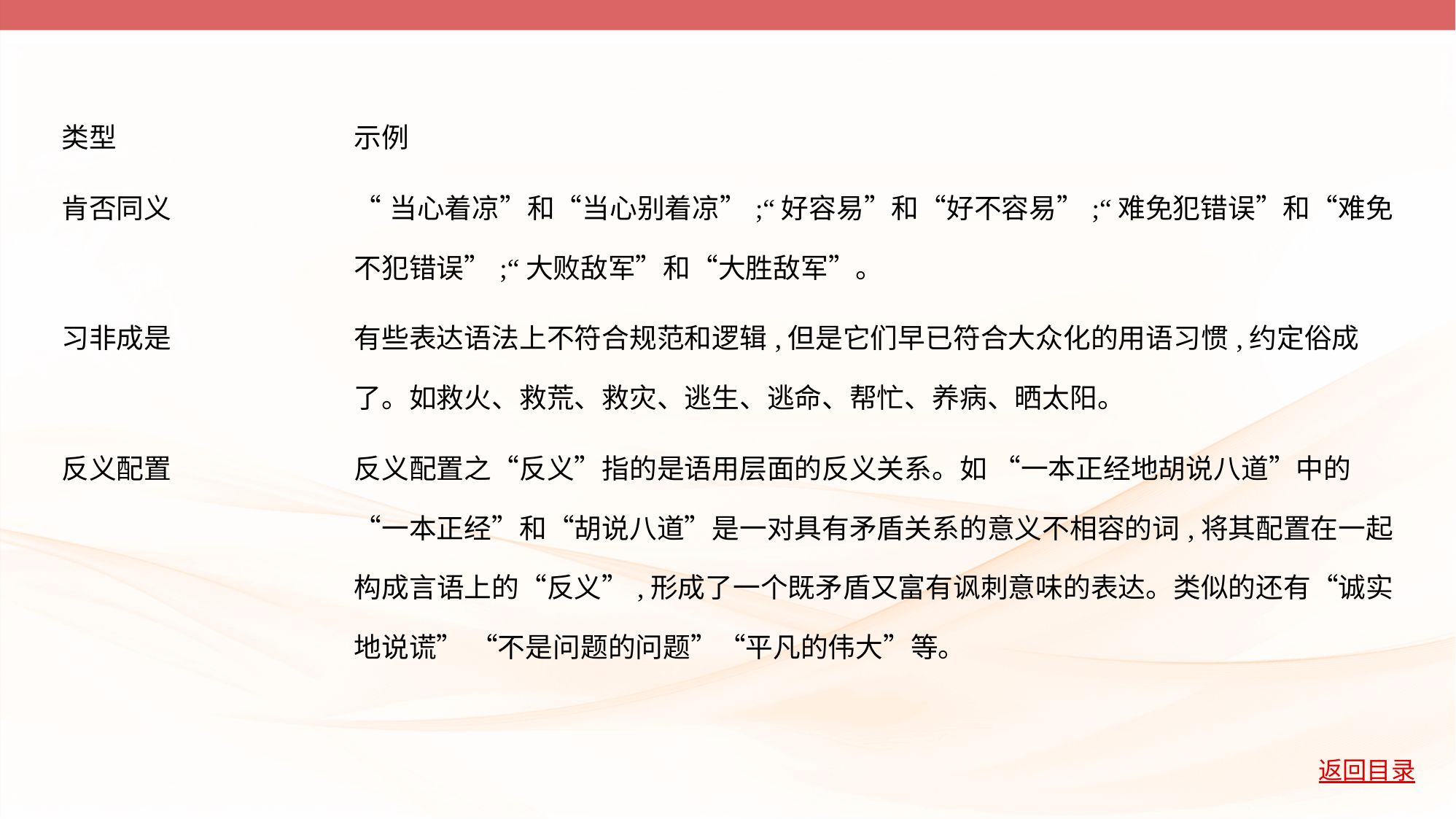

| 类型 | 示例 |
| --- | --- |
| 肯否同义 | “当心着凉”和“当心别着凉”;“好容易”和“好不容易”;“难免犯错误”和“难免不犯错误”;“大败敌军”和“大胜敌军”。 |
| 习非成是 | 有些表达语法上不符合规范和逻辑,但是它们早已符合大众化的用语习惯,约定俗成了。如救火、救荒、救灾、逃生、逃命、帮忙、养病、晒太阳。 |
| 反义配置 | 反义配置之“反义”指的是语用层面的反义关系。如 “一本正经地胡说八道”中的“一本正经”和“胡说八道”是一对具有矛盾关系的意义不相容的词,将其配置在一起构成言语上的“反义”,形成了一个既矛盾又富有讽刺意味的表达。类似的还有“诚实地说谎” “不是问题的问题”“平凡的伟大”等。 |